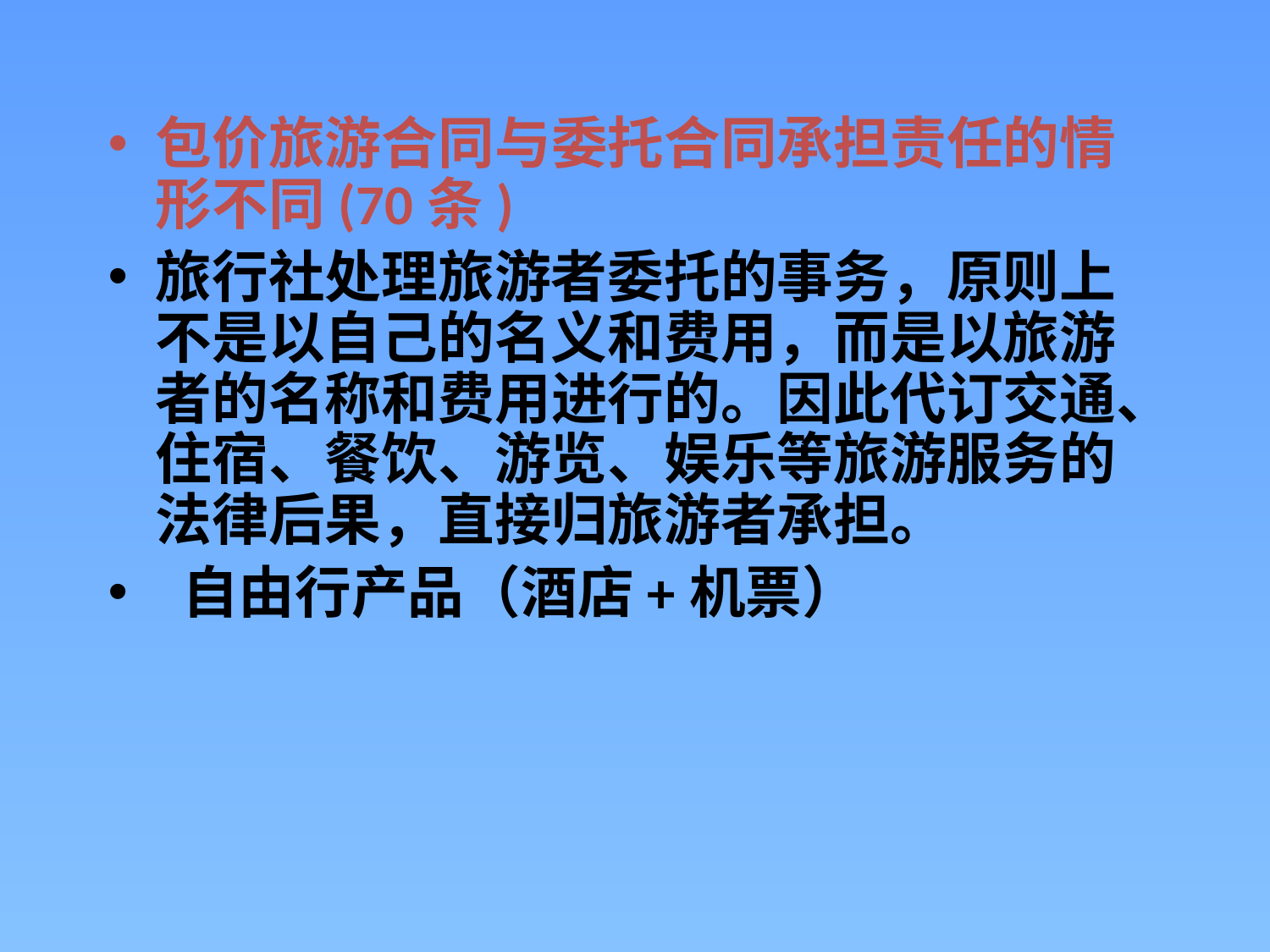

#
包价旅游合同与委托合同承担责任的情形不同(70条)
旅行社处理旅游者委托的事务，原则上不是以自己的名义和费用，而是以旅游者的名称和费用进行的。因此代订交通、住宿、餐饮、游览、娱乐等旅游服务的法律后果，直接归旅游者承担。
 自由行产品（酒店+机票）